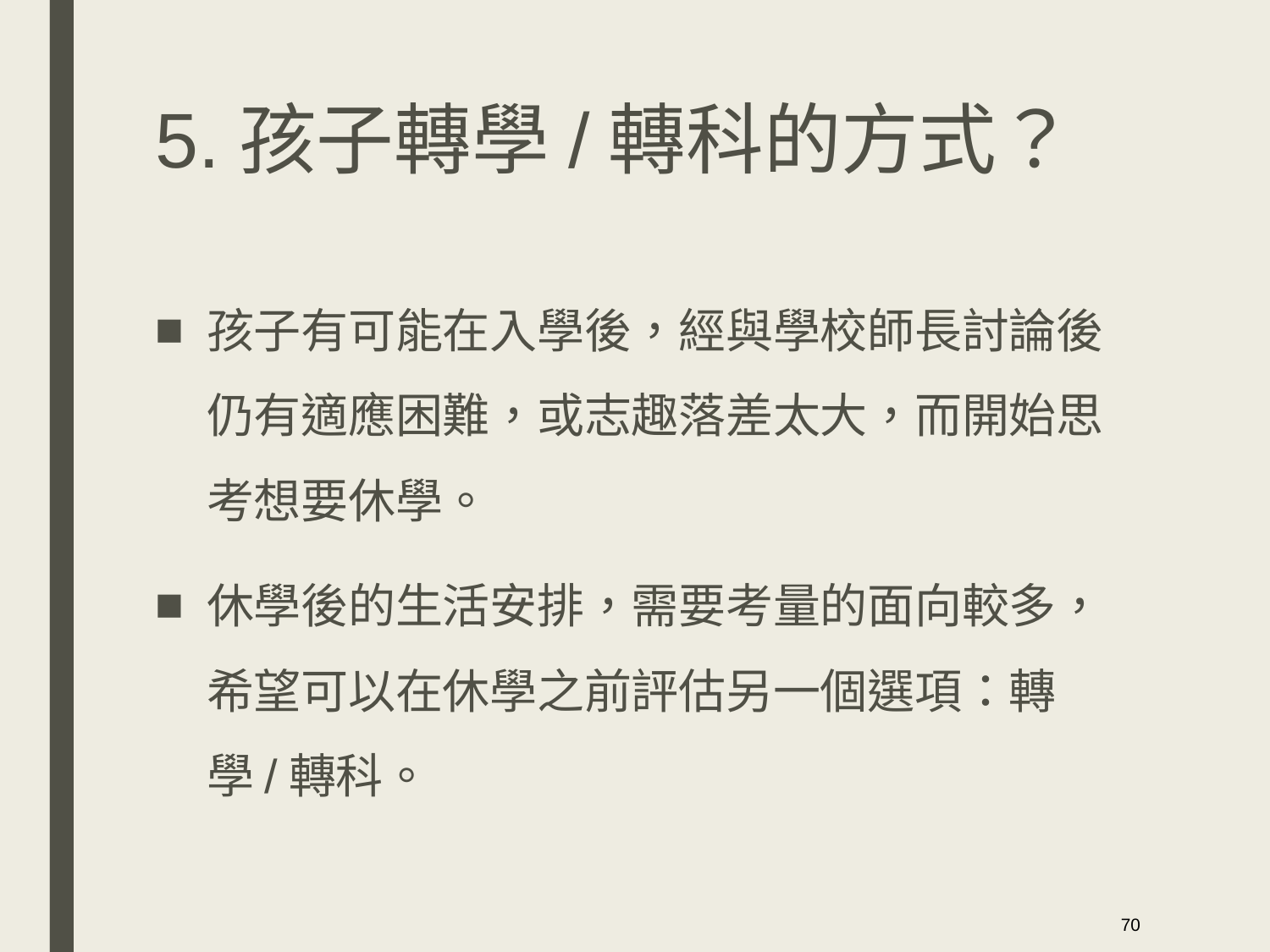

# 5.孩子轉學/轉科的方式？
孩子有可能在入學後，經與學校師長討論後仍有適應困難，或志趣落差太大，而開始思考想要休學。
休學後的生活安排，需要考量的面向較多，希望可以在休學之前評估另一個選項：轉學/轉科。
70